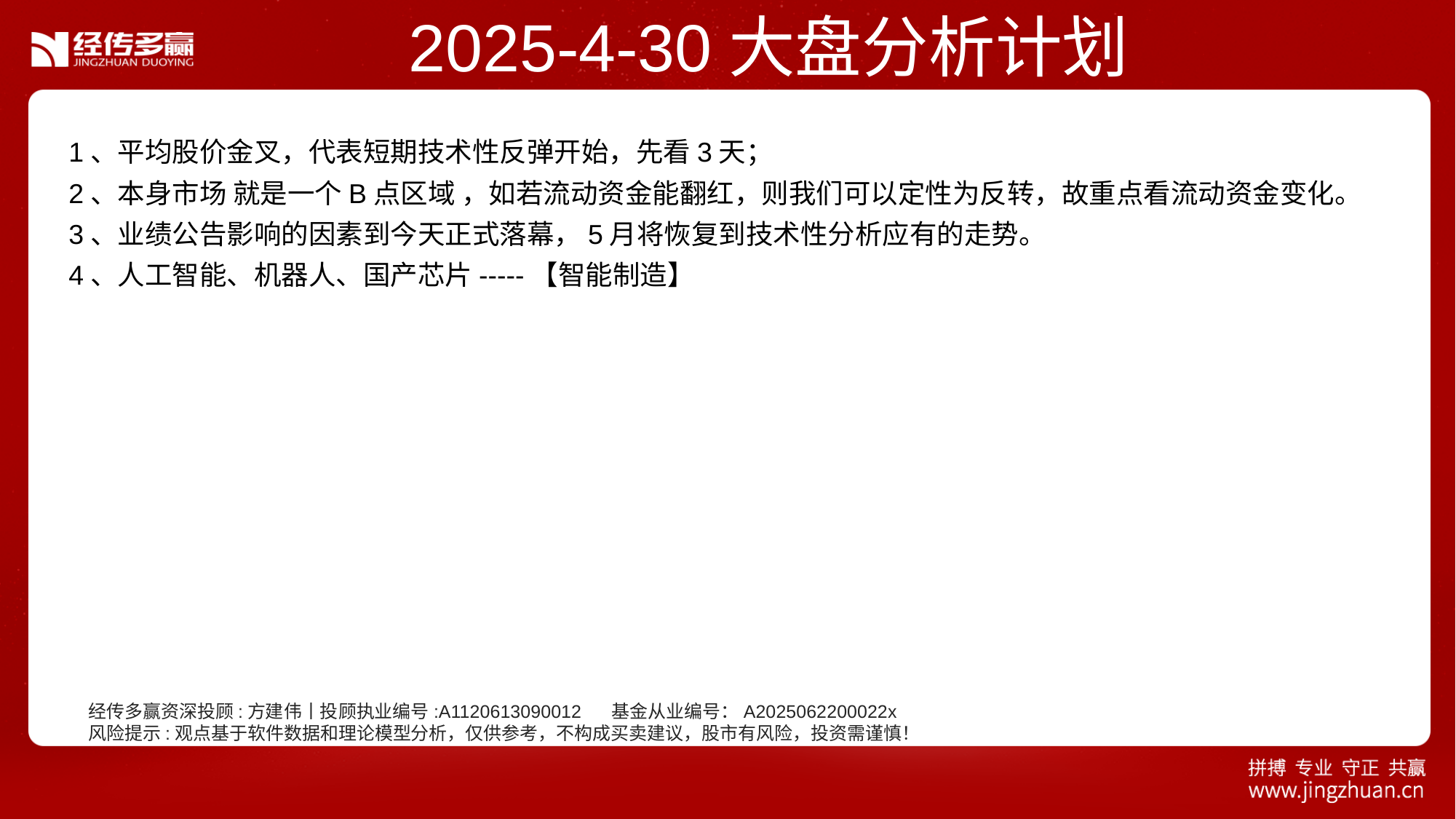

2025-4-30大盘分析计划
1、平均股价金叉，代表短期技术性反弹开始，先看3天；
2、本身市场 就是一个B点区域 ，如若流动资金能翻红，则我们可以定性为反转，故重点看流动资金变化。
3、业绩公告影响的因素到今天正式落幕，5月将恢复到技术性分析应有的走势。
4、人工智能、机器人、国产芯片-----【智能制造】